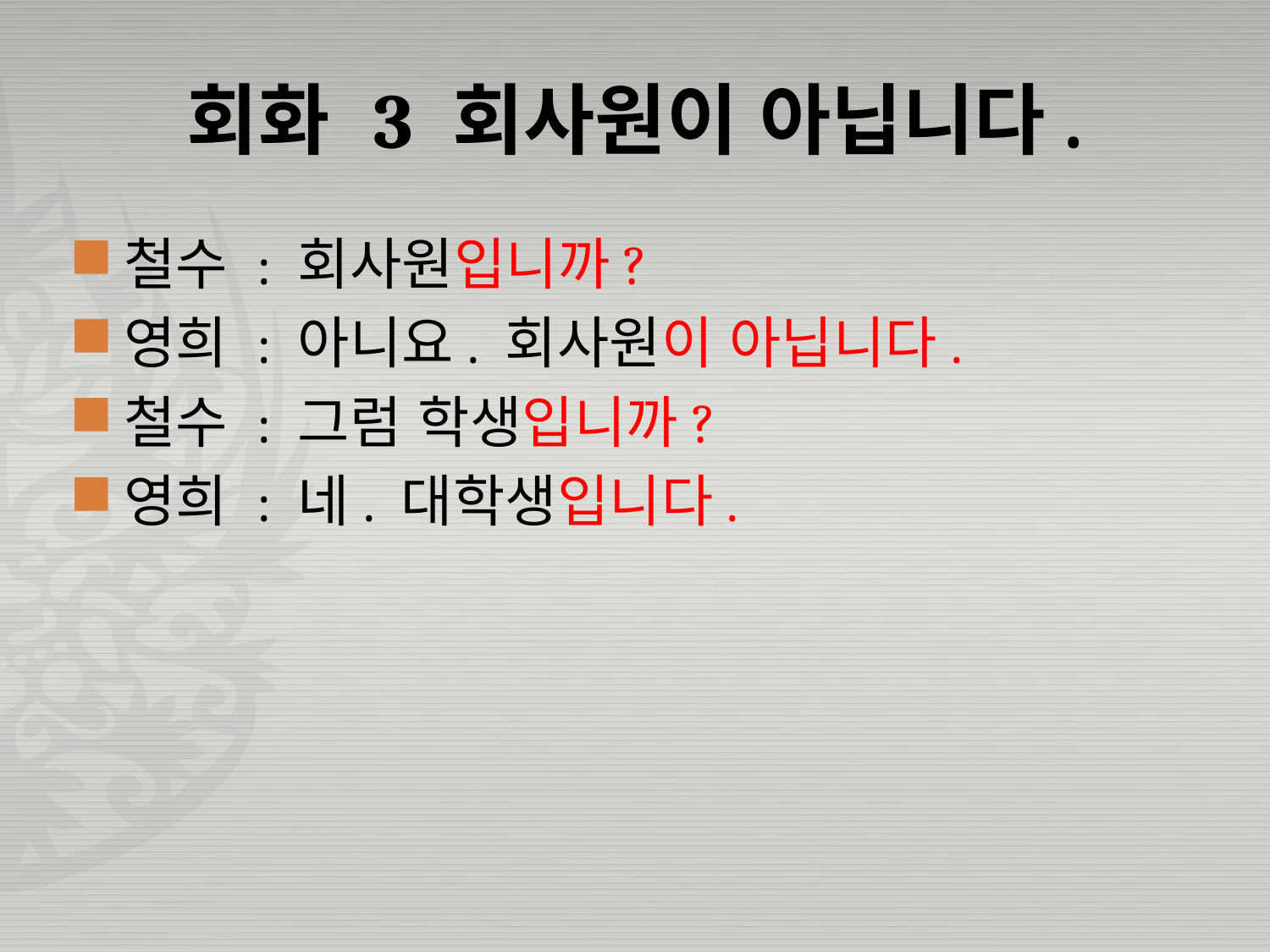

# 회화 3 회사원이 아닙니다.
철수 : 회사원입니까?
영희 : 아니요. 회사원이 아닙니다.
철수 : 그럼 학생입니까?
영희 : 네. 대학생입니다.